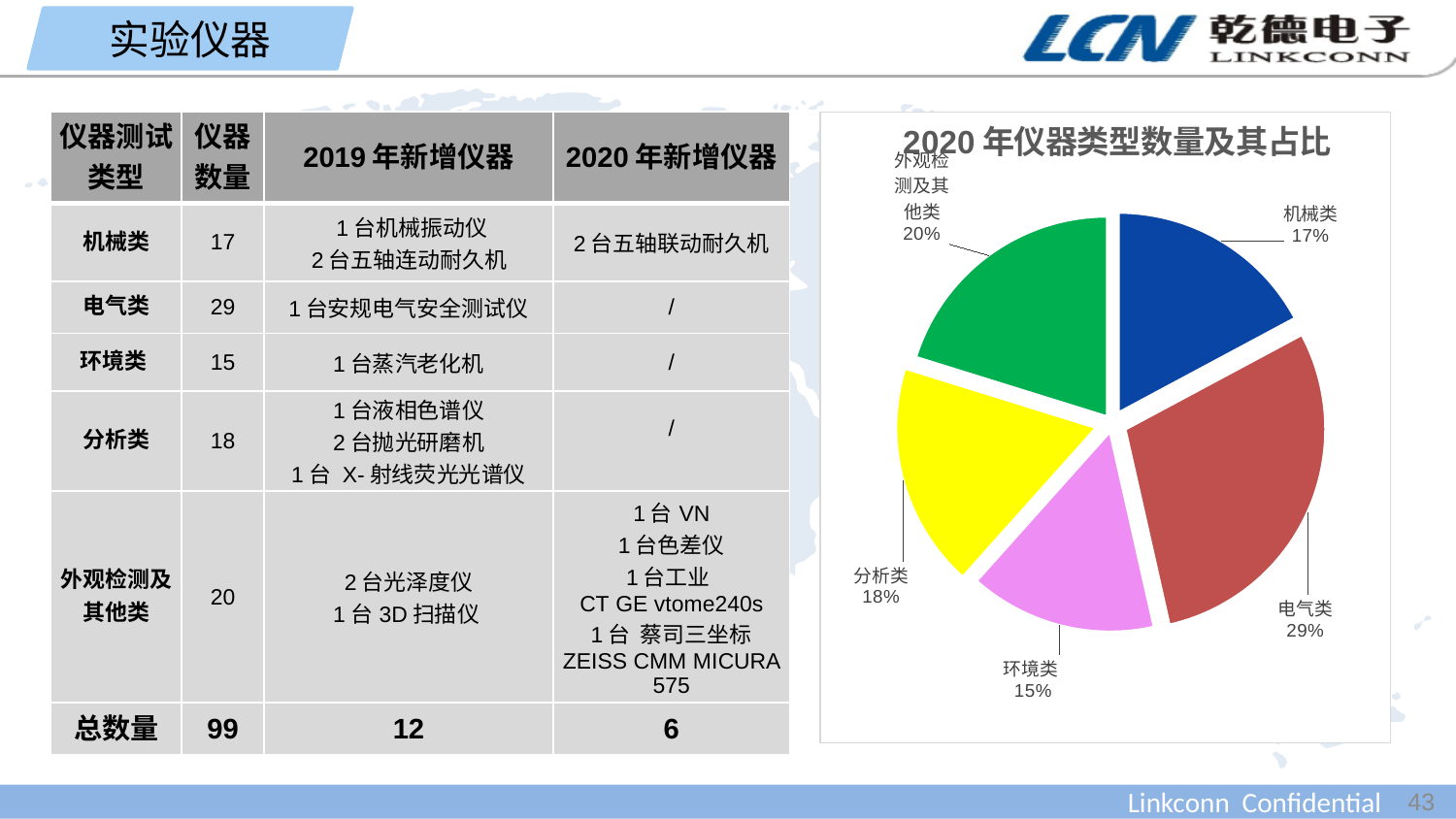

实验仪器
| 仪器测试类型 | 仪器数量 | 2019年新增仪器 | 2020年新增仪器 |
| --- | --- | --- | --- |
| 机械类 | 17 | 1台机械振动仪 2台五轴连动耐久机 | 2台五轴联动耐久机 |
| 电气类 | 29 | 1台安规电气安全测试仪 | / |
| 环境类 | 15 | 1台蒸汽老化机 | / |
| 分析类 | 18 | 1台液相色谱仪 2台抛光研磨机 1台 X-射线荧光光谱仪 | / |
| 外观检测及其他类 | 20 | 2台光泽度仪 1台3D扫描仪 | 1台VN 1台色差仪 1台工业CT GE vtome240s 1台 蔡司三坐标 ZEISS CMM MICURA 575 |
| 总数量 | 99 | 12 | 6 |

### Chart: 2020年仪器类型数量及其占比

| Category | 仪器数量 |
|---|---|
| 机械类 | 17.0 |
| 电气类 | 29.0 |
| 环境类  | 15.0 |
| 分析类 | 18.0 |
| 外观检测及其他类 | 20.0 |
43